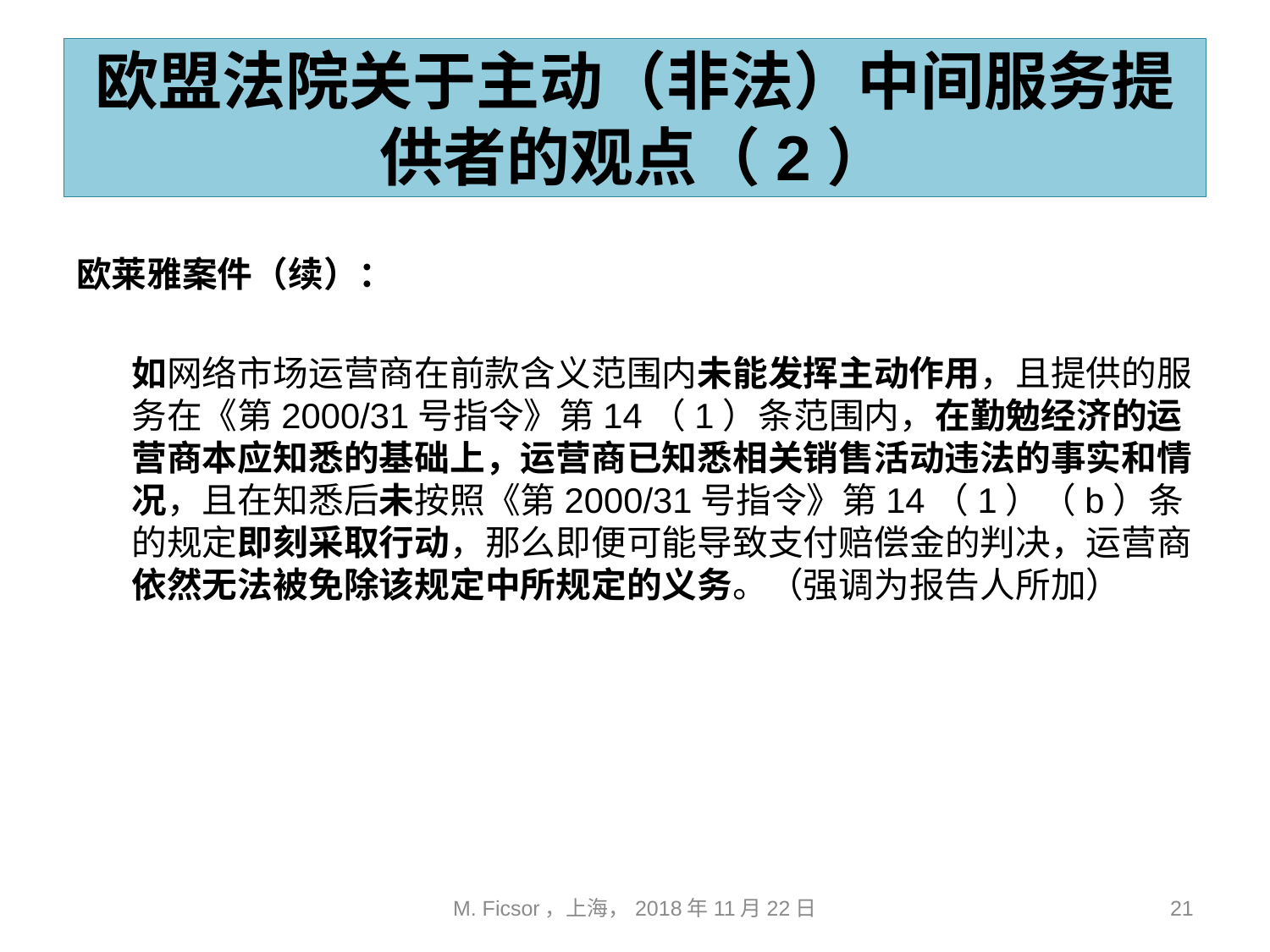

# 欧盟法院关于主动（非法）中间服务提供者的观点（2）

欧莱雅案件（续）：

如网络市场运营商在前款含义范围内未能发挥主动作用，且提供的服务在《第2000/31号指令》第14（1）条范围内，在勤勉经济的运营商本应知悉的基础上，运营商已知悉相关销售活动违法的事实和情况，且在知悉后未按照《第2000/31号指令》第14（1）（b）条的规定即刻采取行动，那么即便可能导致支付赔偿金的判决，运营商依然无法被免除该规定中所规定的义务。（强调为报告人所加）

M. Ficsor，上海，2018年11月22日
21